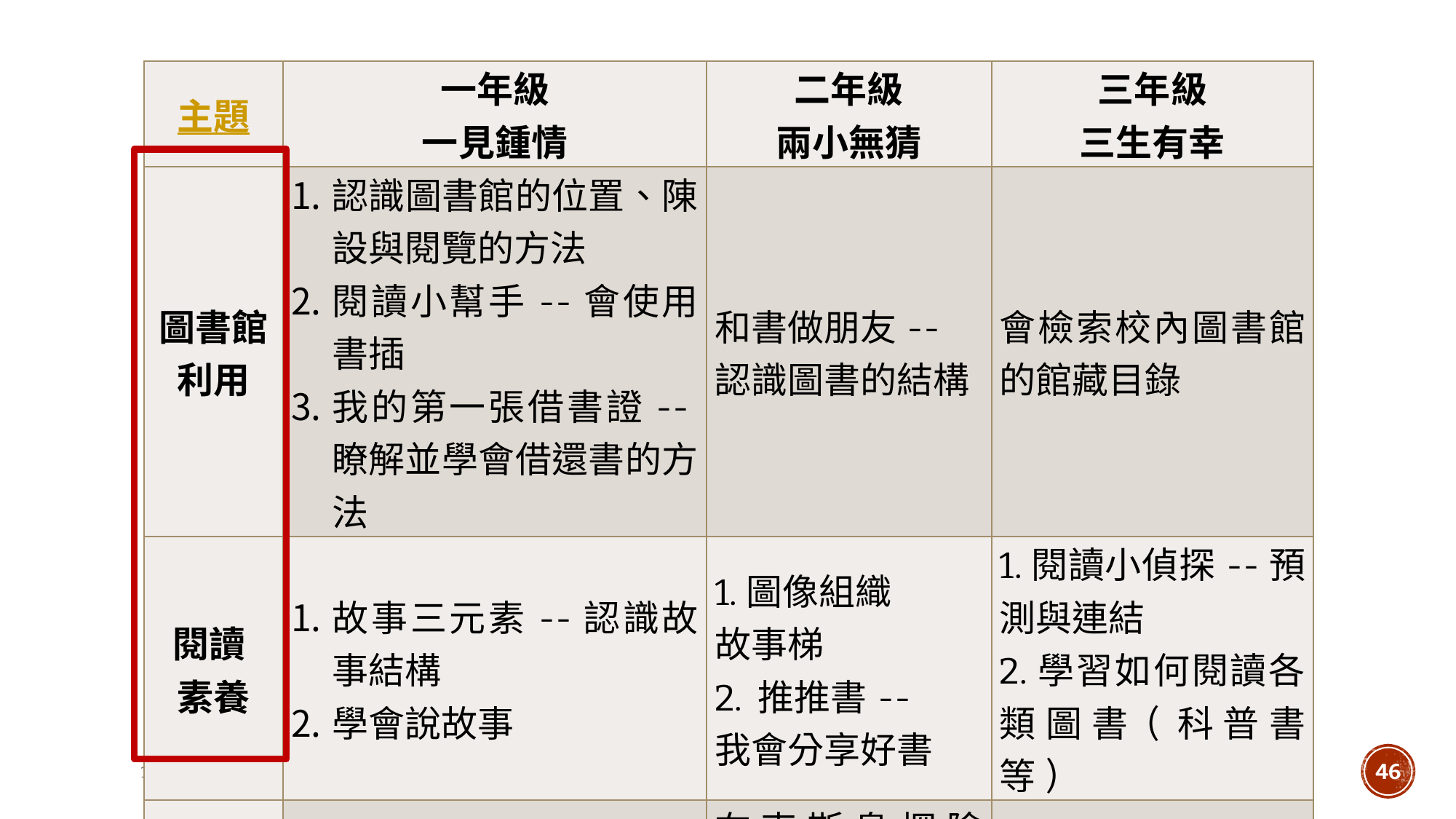

| 主題 | 一年級 一見鍾情 | 二年級 兩小無猜 | 三年級 三生有幸 |
| --- | --- | --- | --- |
| 圖書館利用 | 認識圖書館的位置、陳設與閱覽的方法 閱讀小幫手--會使用書插 我的第一張借書證--瞭解並學會借還書的方法 | 和書做朋友-- 認識圖書的結構 | 會檢索校內圖書館的館藏目錄 |
| 閱讀 素養 | 故事三元素--認識故事結構 學會說故事 | 1.圖像組織 故事梯 2. 推推書-- 我會分享好書 | 1.閱讀小偵探--預測與連結 2.學習如何閱讀各類圖書(科普書等) |
| 資訊 素養 | 我會找主角--能發現並表達問題 | 布克斯島探險趣--會使用圖書館的多媒體 | E起來閱讀--會使用電子書 |

107_跨領域課程發展(麗山高中藍偉瑩)
46